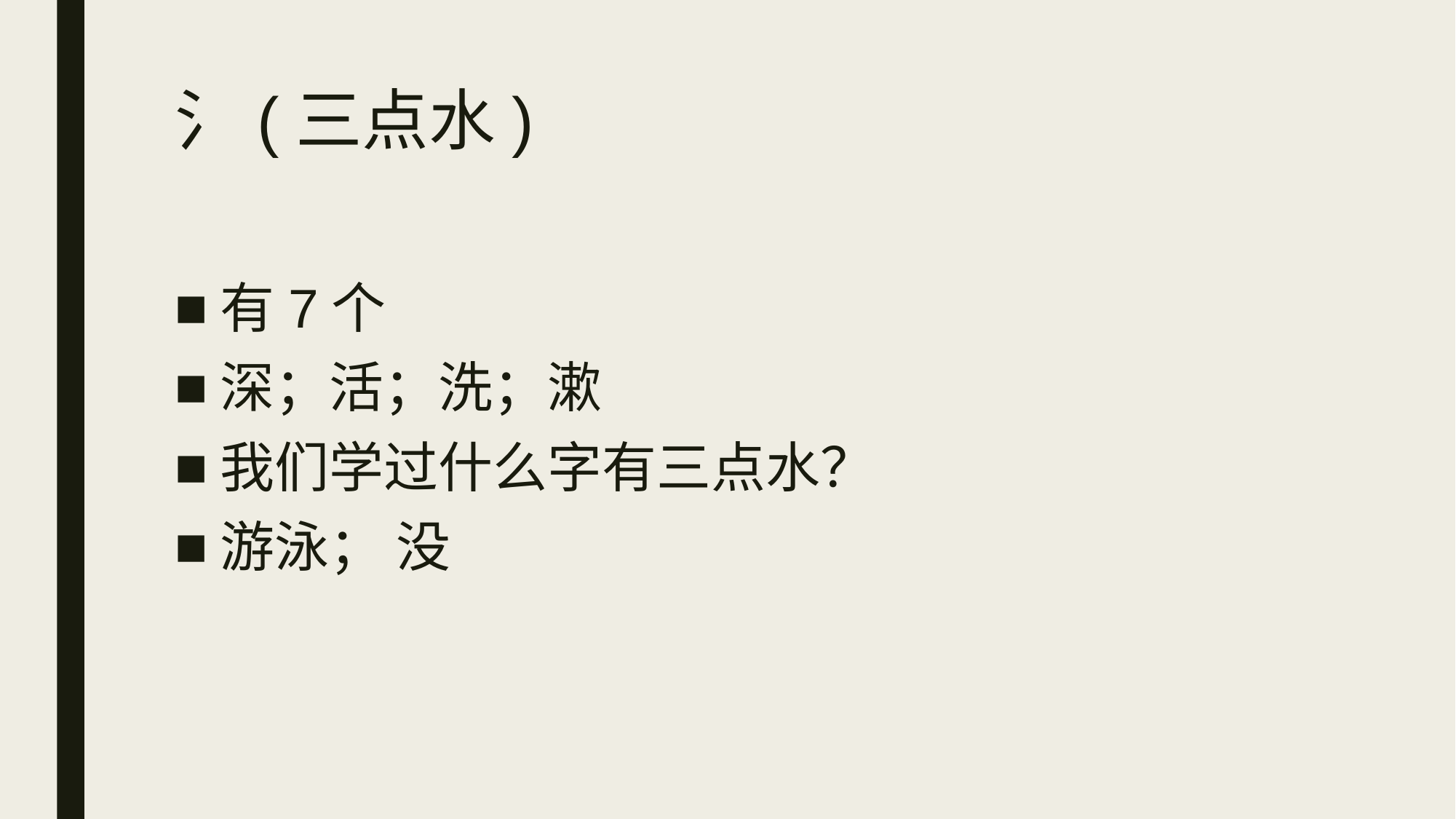

# 氵(三点水)
有7个
深；活；洗；漱
我们学过什么字有三点水？
游泳； 没